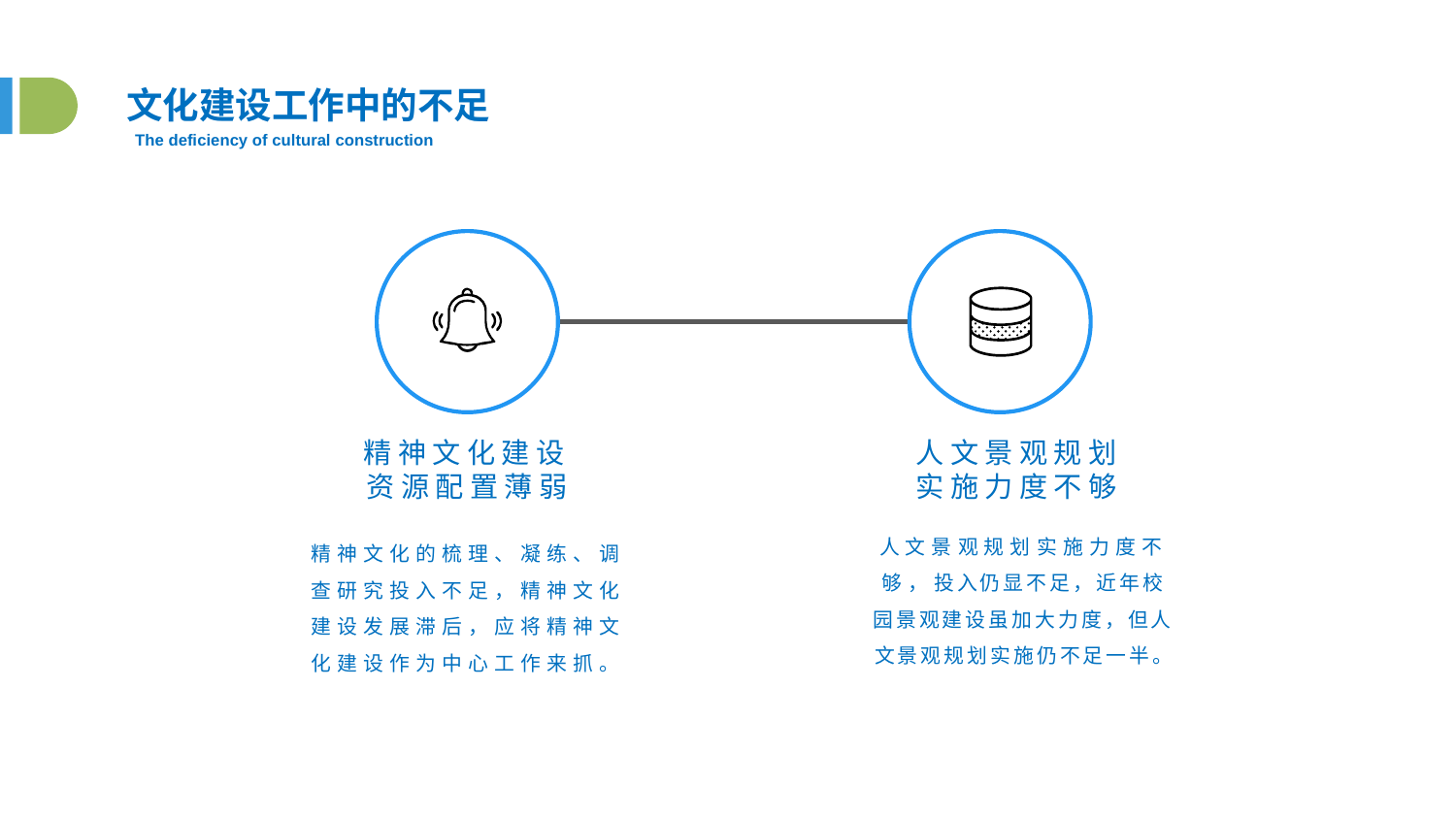

文化建设工作中的不足

The deficiency of cultural construction

精神文化建设资源配置薄弱
人文景观规划
实施力度不够
人文景观规划实施力度不够，投入仍显不足，近年校园景观建设虽加大力度，但人文景观规划实施仍不足一半。
精神文化的梳理、凝练、调查研究投入不足，精神文化建设发展滞后，应将精神文化建设作为中心工作来抓。